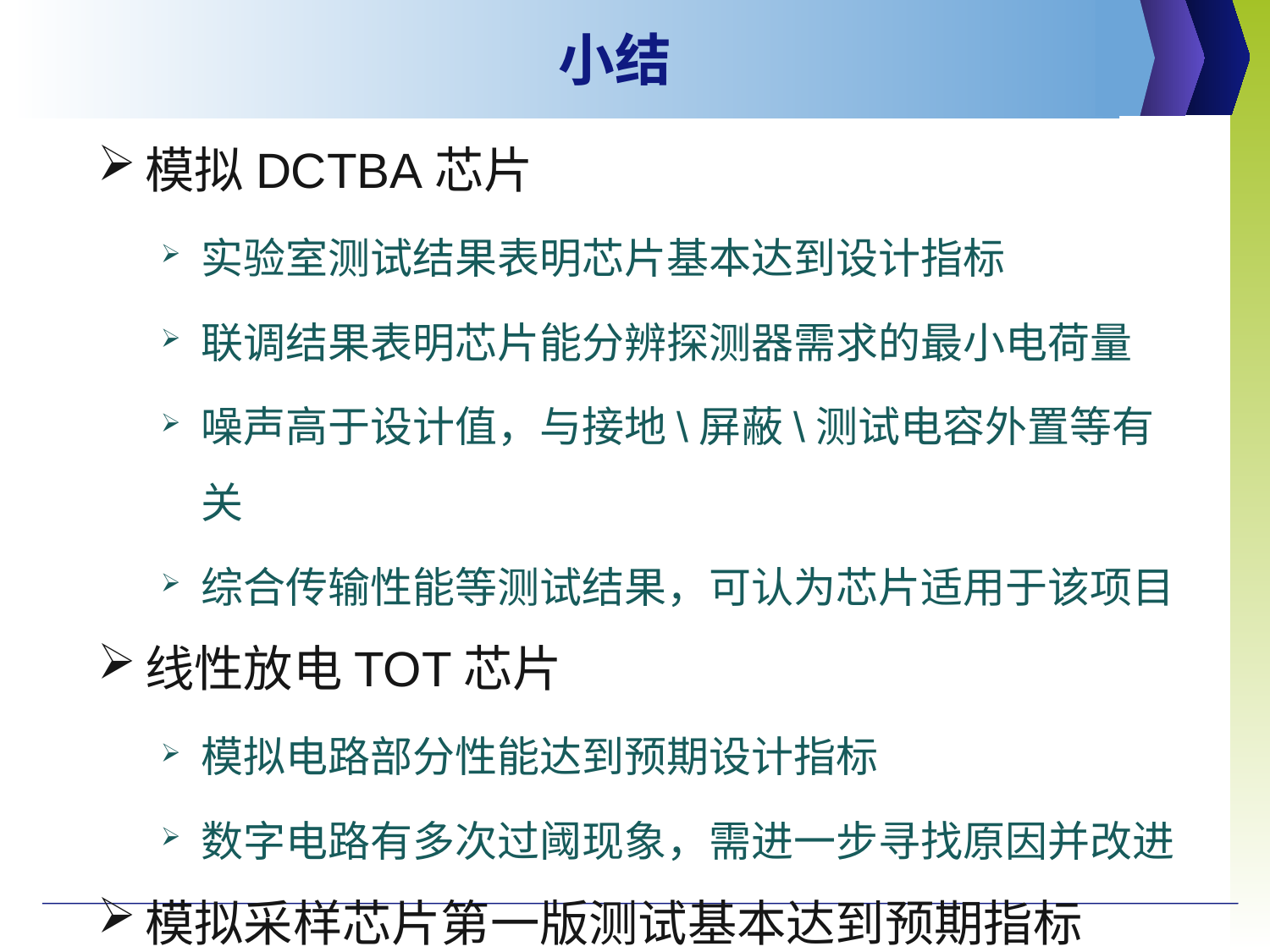

# 小结
模拟DCTBA芯片
实验室测试结果表明芯片基本达到设计指标
联调结果表明芯片能分辨探测器需求的最小电荷量
噪声高于设计值，与接地\屏蔽\测试电容外置等有关
综合传输性能等测试结果，可认为芯片适用于该项目
线性放电TOT芯片
模拟电路部分性能达到预期设计指标
数字电路有多次过阈现象，需进一步寻找原因并改进
模拟采样芯片第一版测试基本达到预期指标